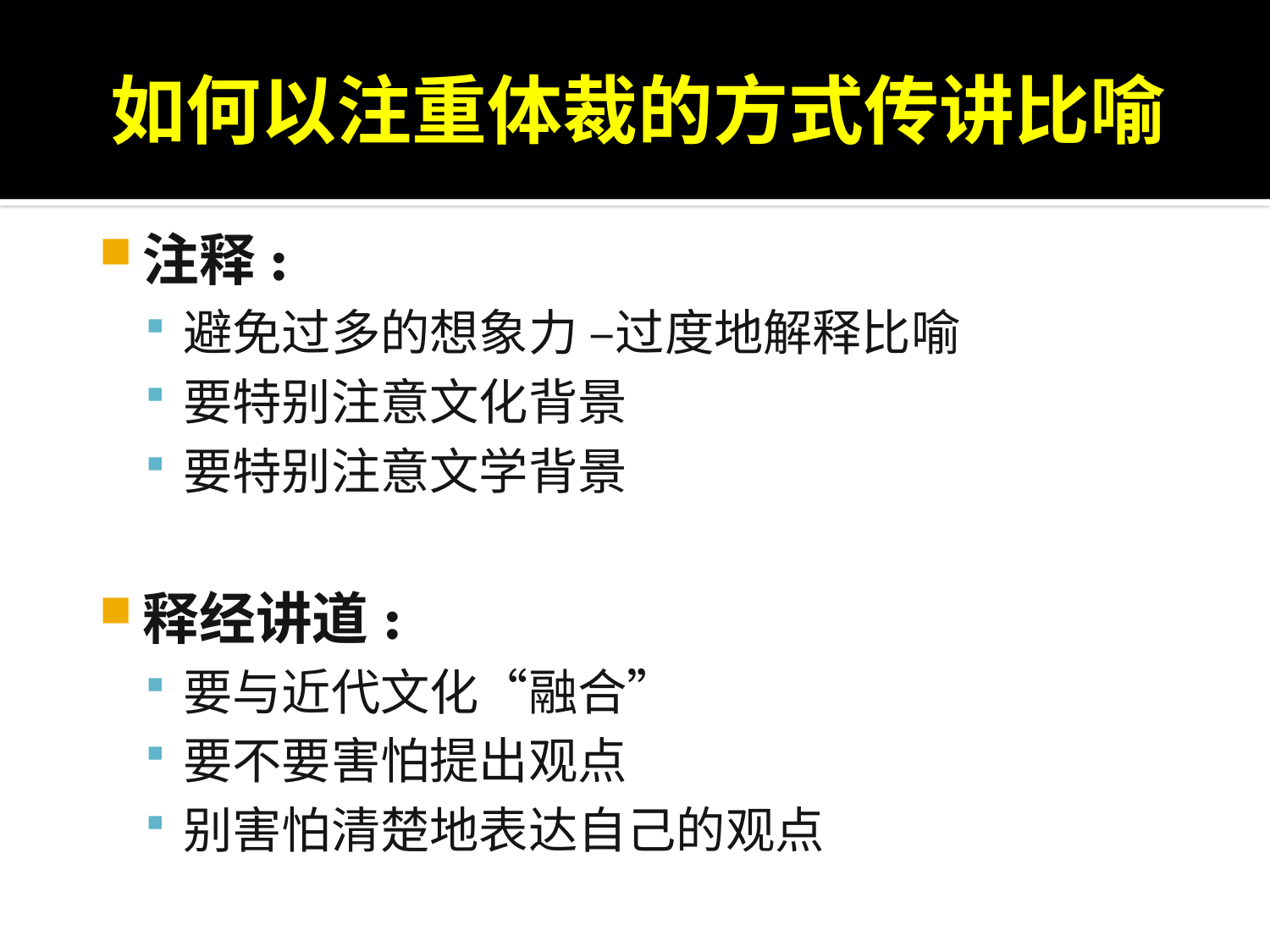

# 如何以注重体裁的方式传讲比喻
注释:
避免过多的想象力 –过度地解释比喻
要特别注意文化背景
要特别注意文学背景

释经讲道:
要与近代文化“融合”
要不要害怕提出观点
别害怕清楚地表达自己的观点